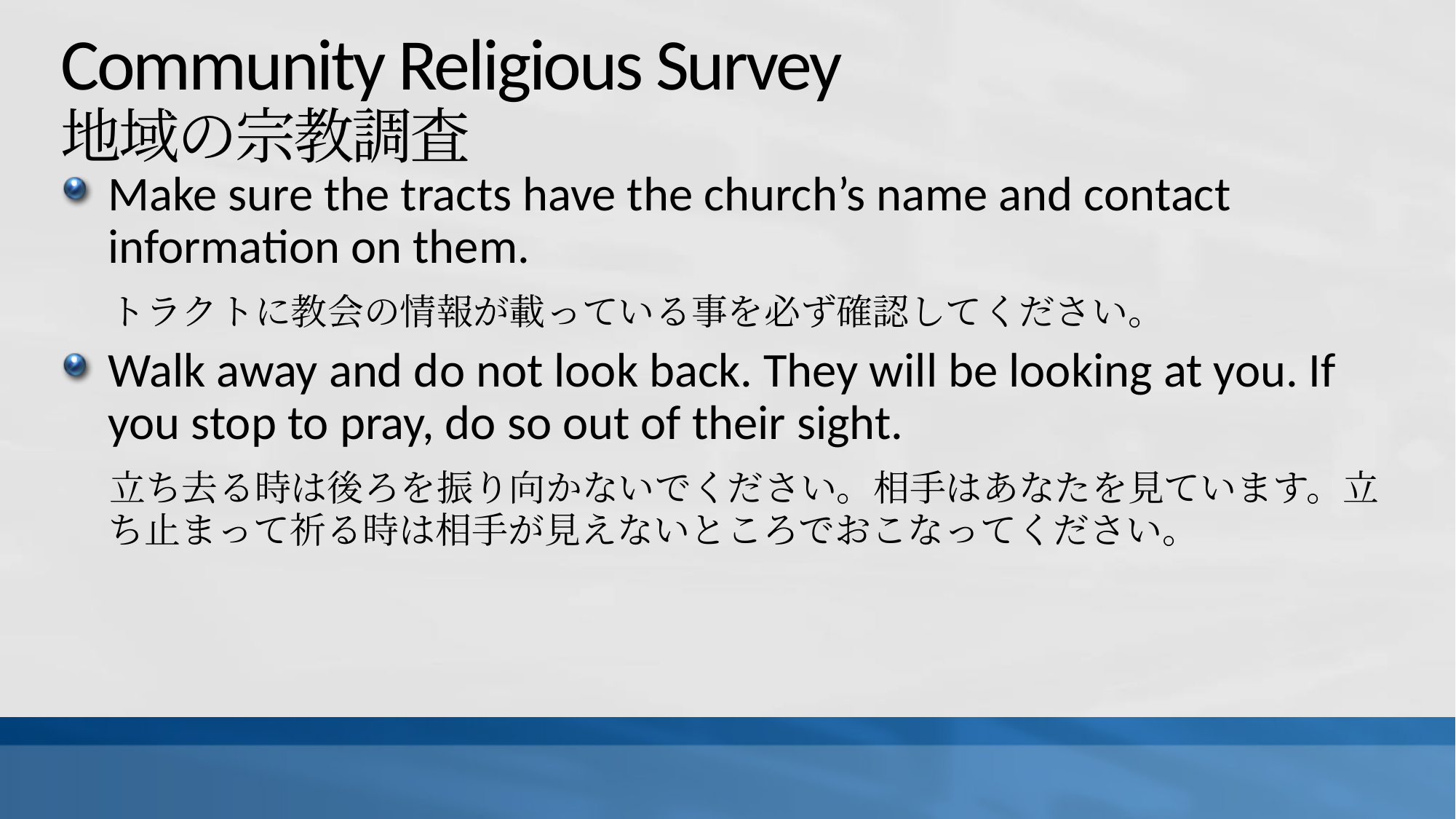

# Community Religious Survey 地域の宗教調査
Make sure the tracts have the church’s name and contact information on them.
　トラクトに教会の情報が載っている事を必ず確認してください。
Walk away and do not look back. They will be looking at you. If you stop to pray, do so out of their sight.
　立ち去る時は後ろを振り向かないでください。相手はあなたを見ています。立ち止まって祈る時は相手が見えないところでおこなってください。